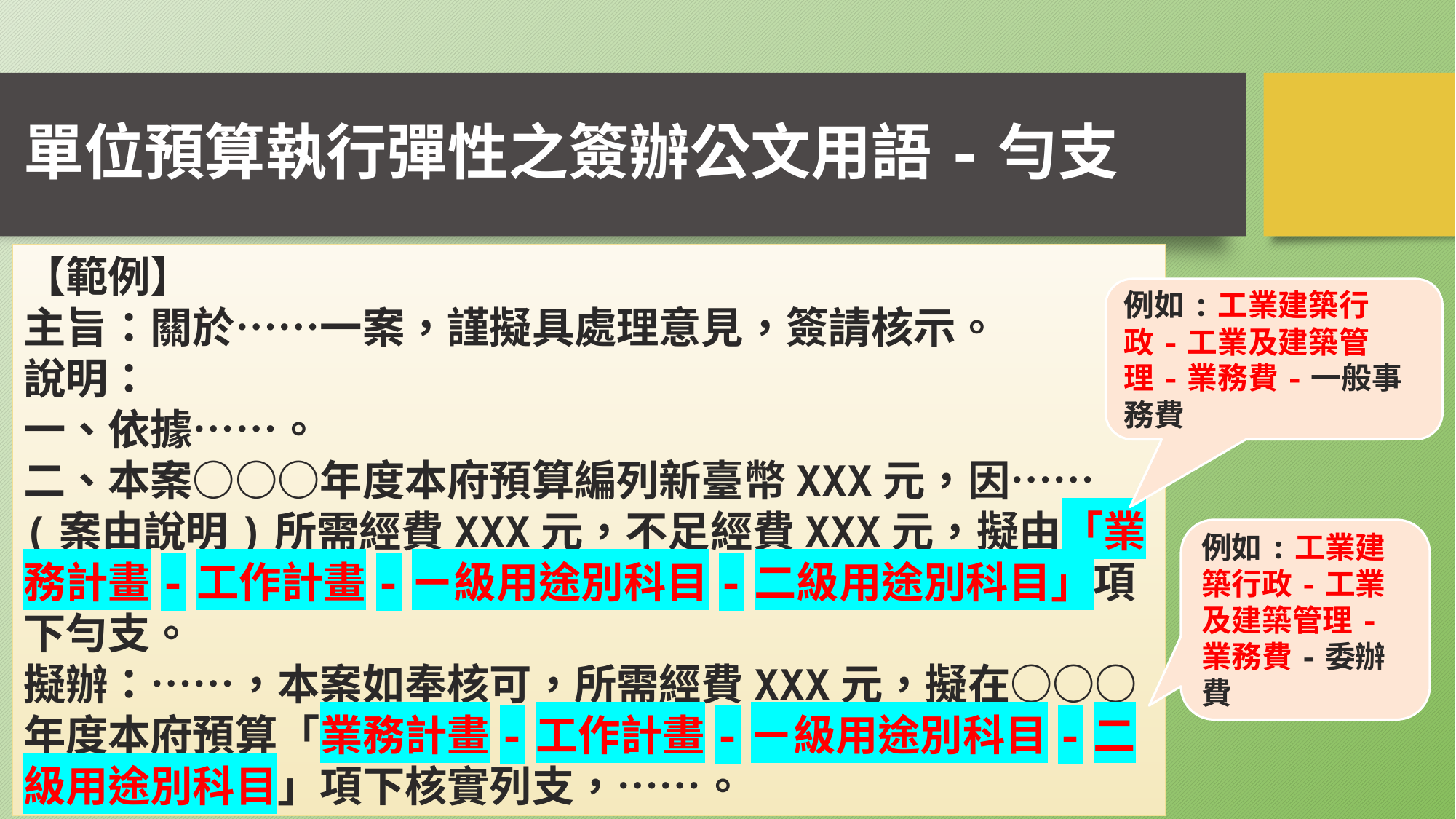

# 單位預算執行彈性之簽辦公文用語-勻支
【範例】
主旨：關於……一案，謹擬具處理意見，簽請核示。
說明：
⼀、依據……。
二、本案○○○年度本府預算編列新臺幣XXX元，因……(案由說明)所需經費XXX元，不足經費XXX元，擬由「業務計畫-工作計畫-ㄧ級用途別科目-二級用途別科目」項下勻支。
擬辦：……，本案如奉核可，所需經費XXX元，擬在○○○年度本府預算「業務計畫-工作計畫-ㄧ級用途別科目-二級用途別科目」項下核實列支，……。
例如:工業建築行政-工業及建築管理-業務費-一般事務費
例如:工業建築行政-工業及建築管理-業務費-委辦費